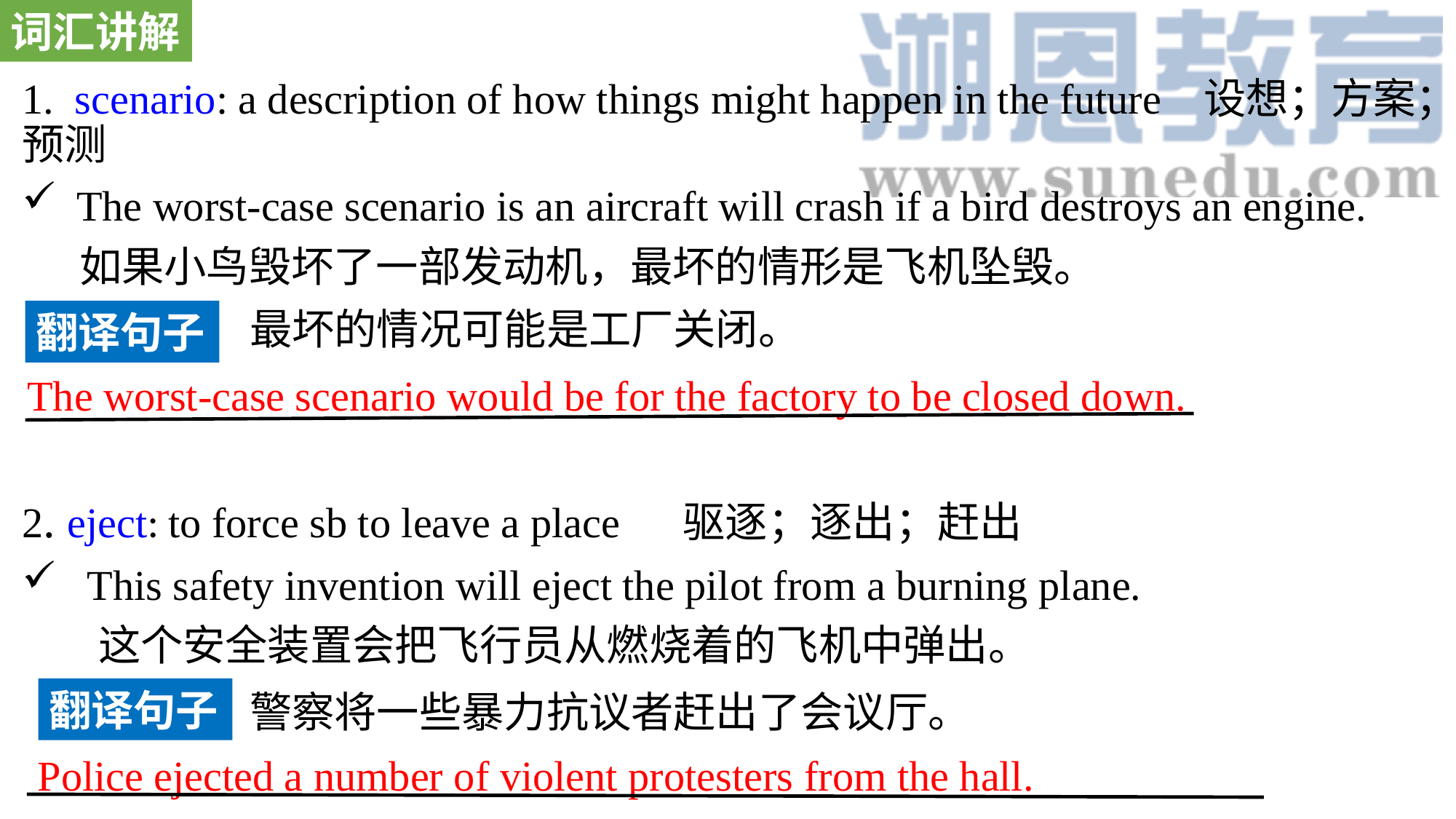

词汇讲解
1.  scenario: a description of how things might happen in the future   设想；方案；预测
The worst-case scenario is an aircraft will crash if a bird destroys an engine.
     如果小鸟毁坏了一部发动机，最坏的情形是飞机坠毁。

2. eject: to force sb to leave a place     驱逐；逐出；赶出
 This safety invention will eject the pilot from a burning plane.
       这个安全装置会把飞行员从燃烧着的飞机中弹出。
最坏的情况可能是工厂关闭。
翻译句子
The worst-case scenario would be for the factory to be closed down.
翻译句子
警察将一些暴力抗议者赶出了会议厅。
Police ejected a number of violent protesters from the hall.